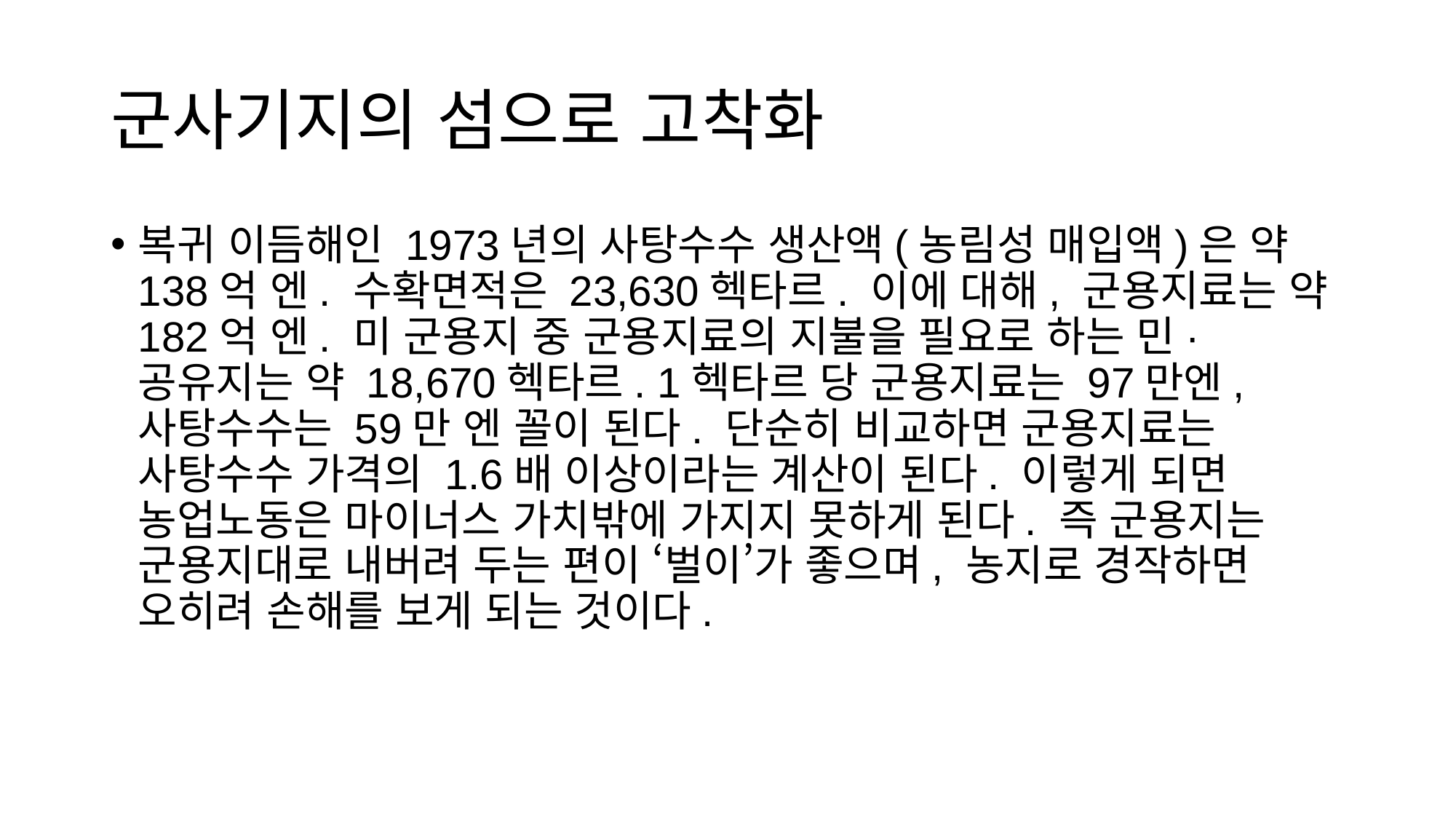

# 군사기지의 섬으로 고착화
복귀 이듬해인 1973년의 사탕수수 생산액(농림성 매입액)은 약 138억 엔. 수확면적은 23,630헥타르. 이에 대해, 군용지료는 약 182억 엔. 미 군용지 중 군용지료의 지불을 필요로 하는 민·공유지는 약 18,670헥타르. 1헥타르 당 군용지료는 97만엔, 사탕수수는 59만 엔 꼴이 된다. 단순히 비교하면 군용지료는 사탕수수 가격의 1.6배 이상이라는 계산이 된다. 이렇게 되면 농업노동은 마이너스 가치밖에 가지지 못하게 된다. 즉 군용지는 군용지대로 내버려 두는 편이 ‘벌이’가 좋으며, 농지로 경작하면 오히려 손해를 보게 되는 것이다.